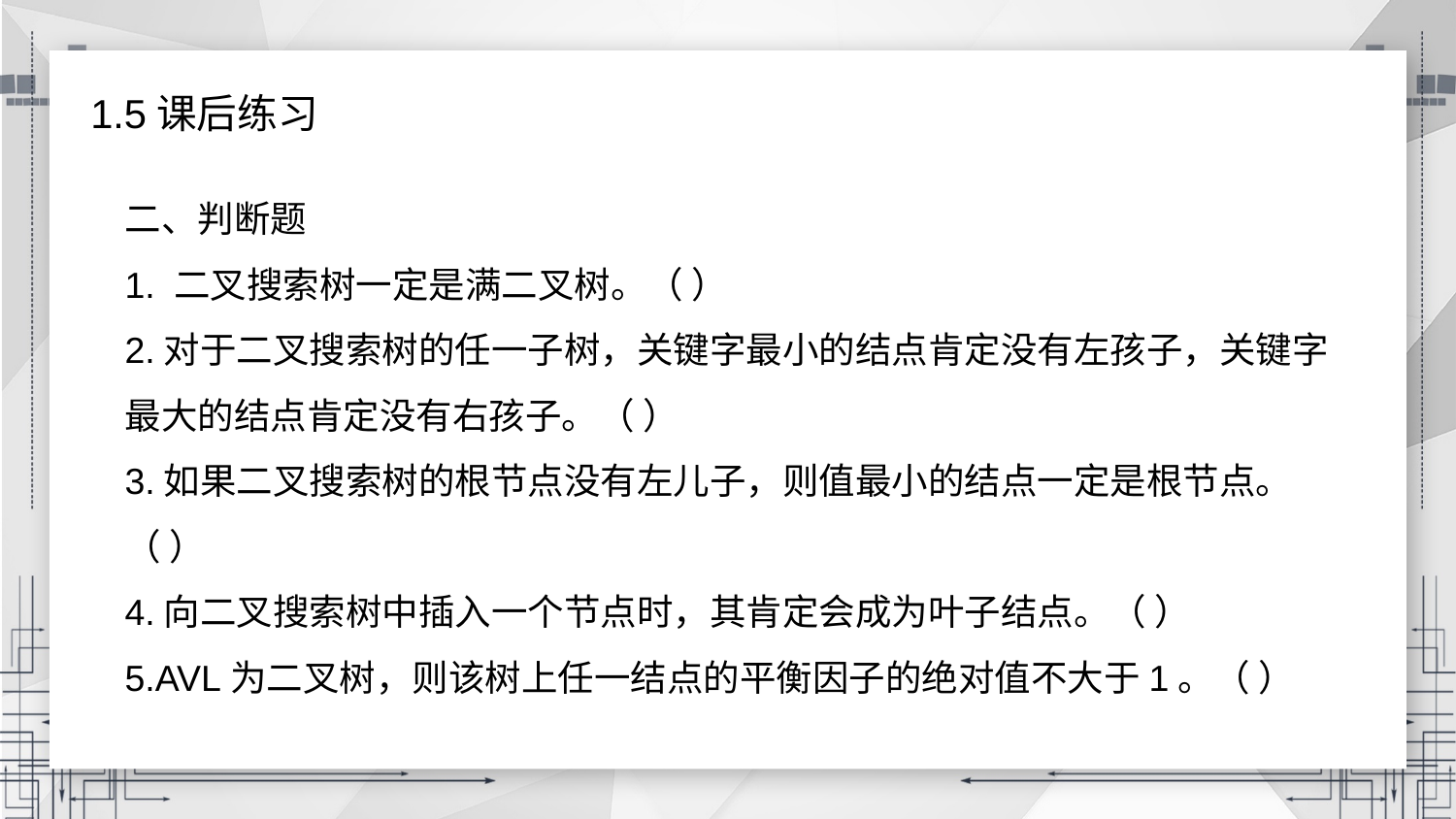

1.5课后练习
二、判断题
1. 二叉搜索树一定是满二叉树。（ ）
2.对于二叉搜索树的任一子树，关键字最小的结点肯定没有左孩子，关键字最大的结点肯定没有右孩子。（ ）
3.如果二叉搜索树的根节点没有左儿子，则值最小的结点一定是根节点。（ ）
4.向二叉搜索树中插入一个节点时，其肯定会成为叶子结点。（ ）
5.AVL为二叉树，则该树上任一结点的平衡因子的绝对值不大于1。（ ）